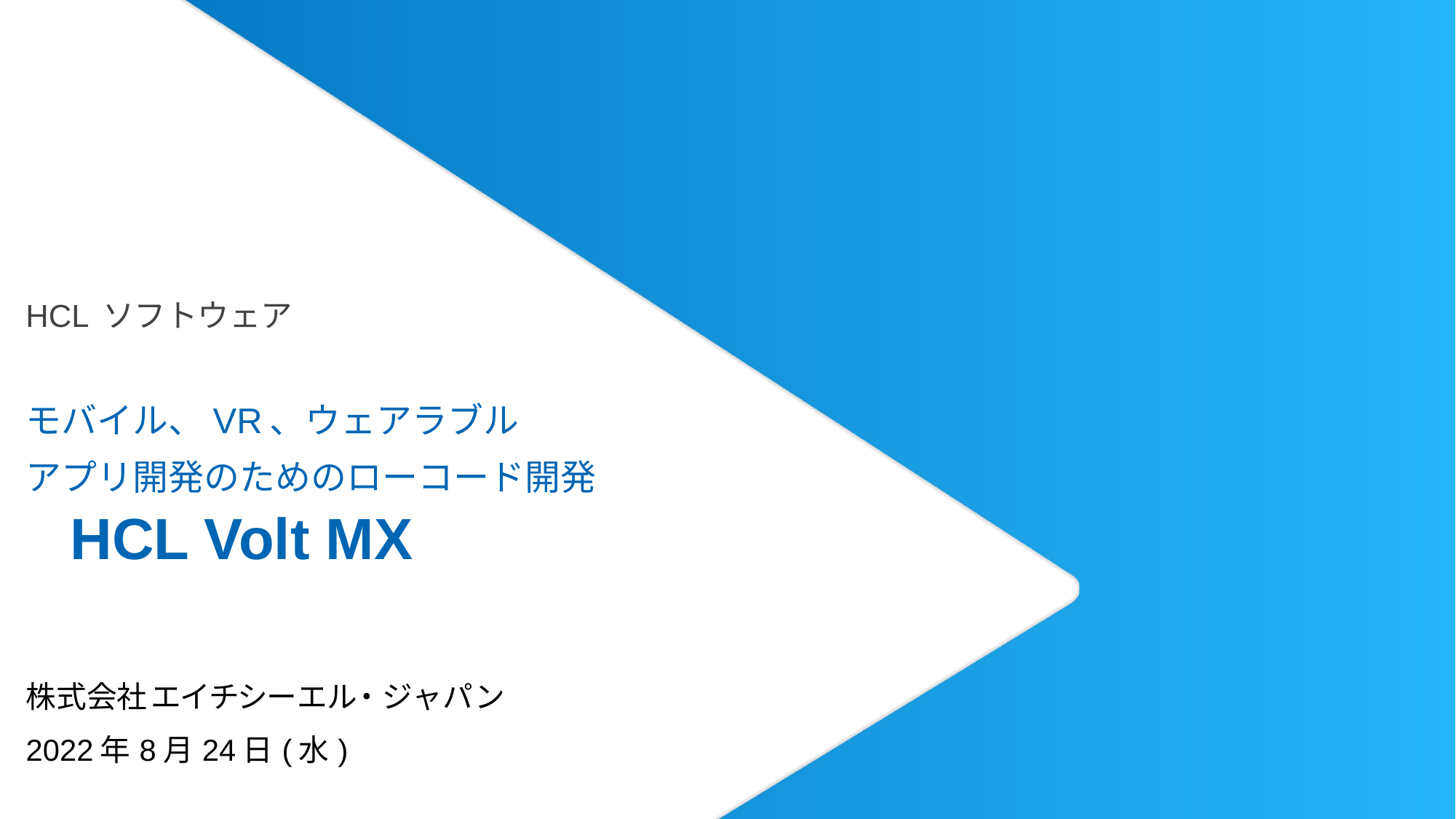

# HCL ソフトウェア モバイル、VR、ウェアラブル アプリ開発のためのローコード開発 　HCL Volt MX
株式会社 エイチシーエル・ジャパン
2022年8月24日(水)